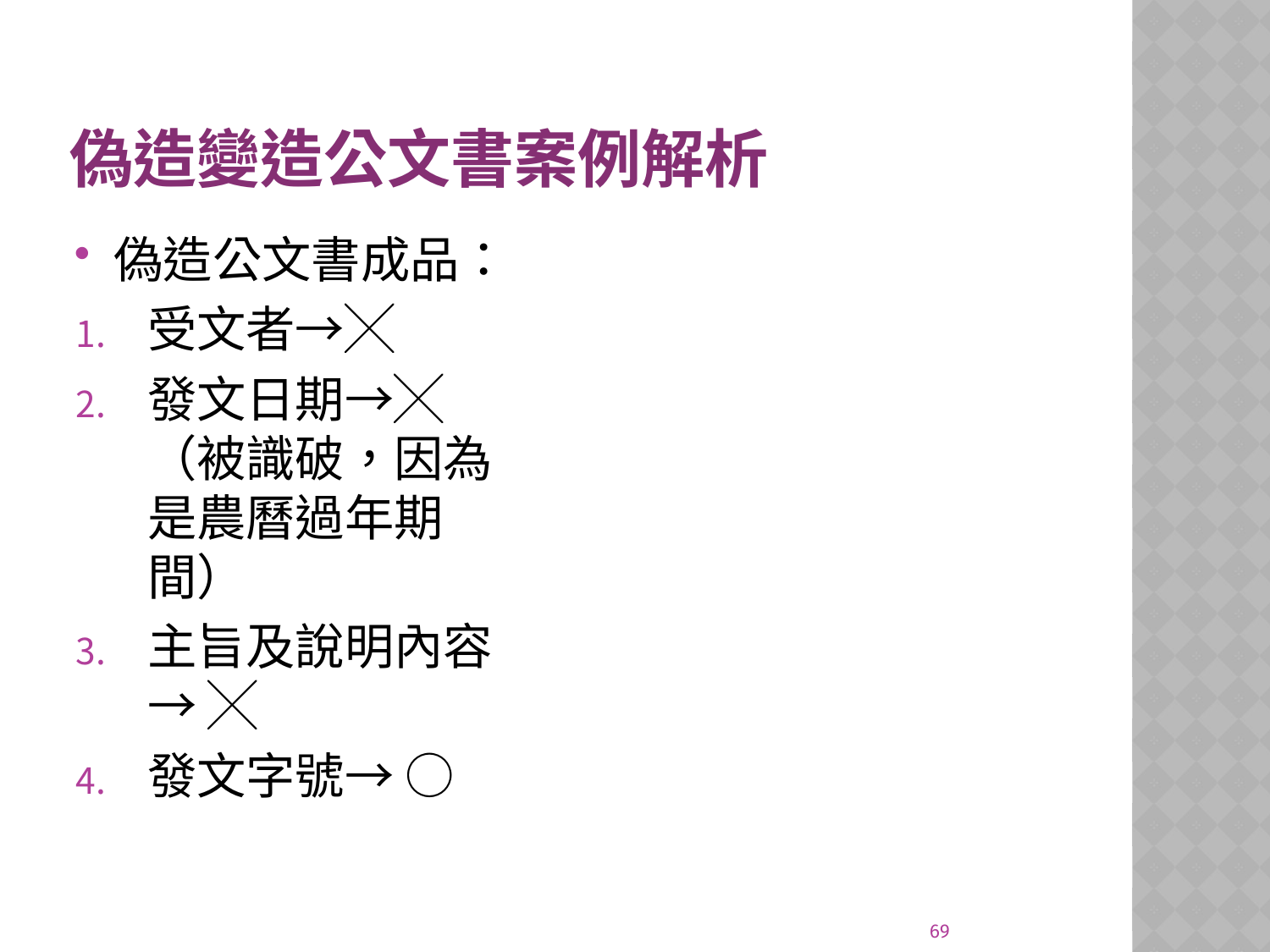

# 偽造變造公文書案例解析
偽造公文書成品：
受文者→╳
發文日期→╳（被識破，因為是農曆過年期間）
主旨及說明內容→ ╳
發文字號→ ○

69